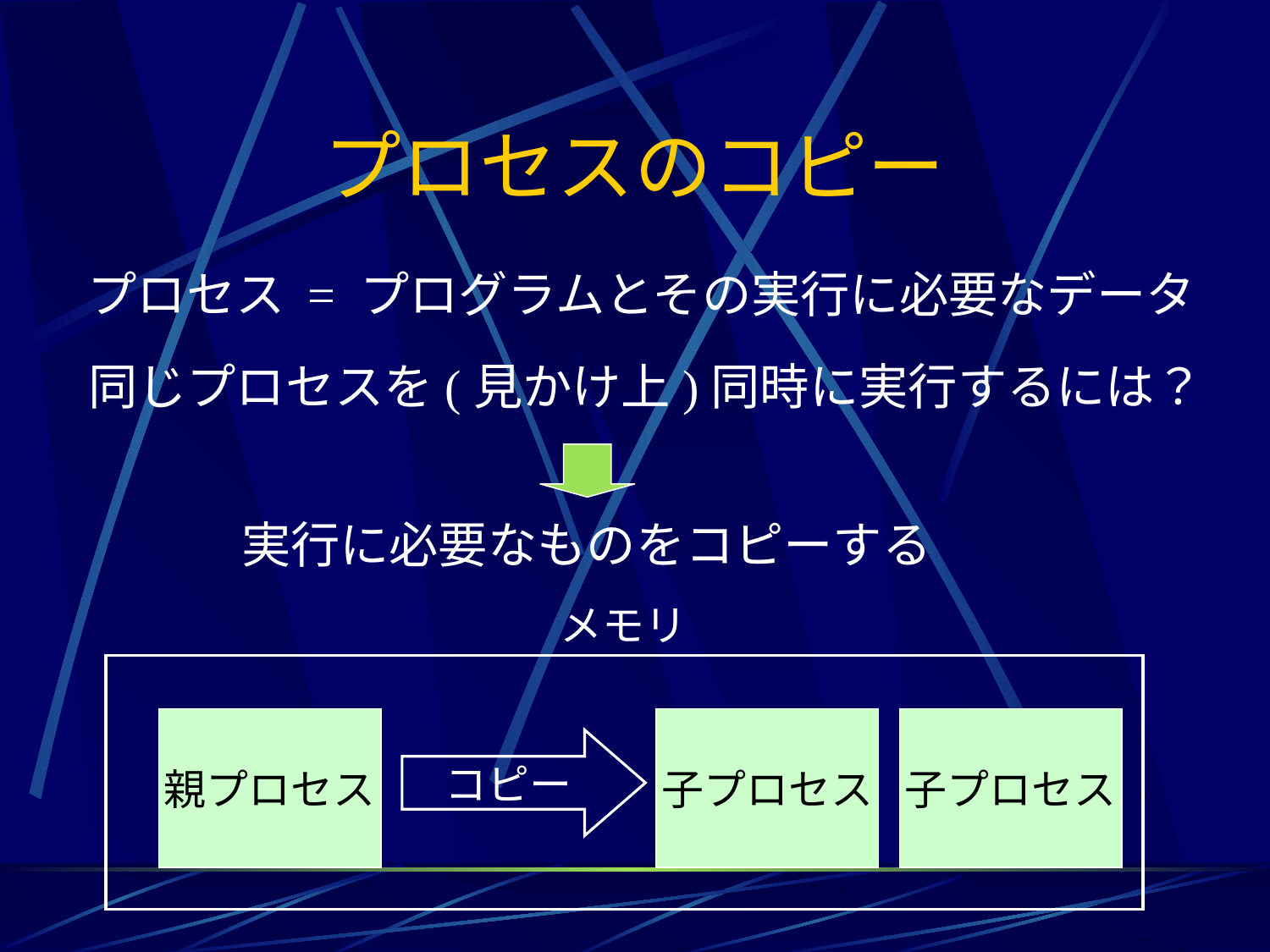

# プロセスのコピー
プロセス = プログラムとその実行に必要なデータ
同じプロセスを(見かけ上)同時に実行するには？

実行に必要なものをコピーする
メモリ

親プロセス
子プロセス
子プロセス
コピー